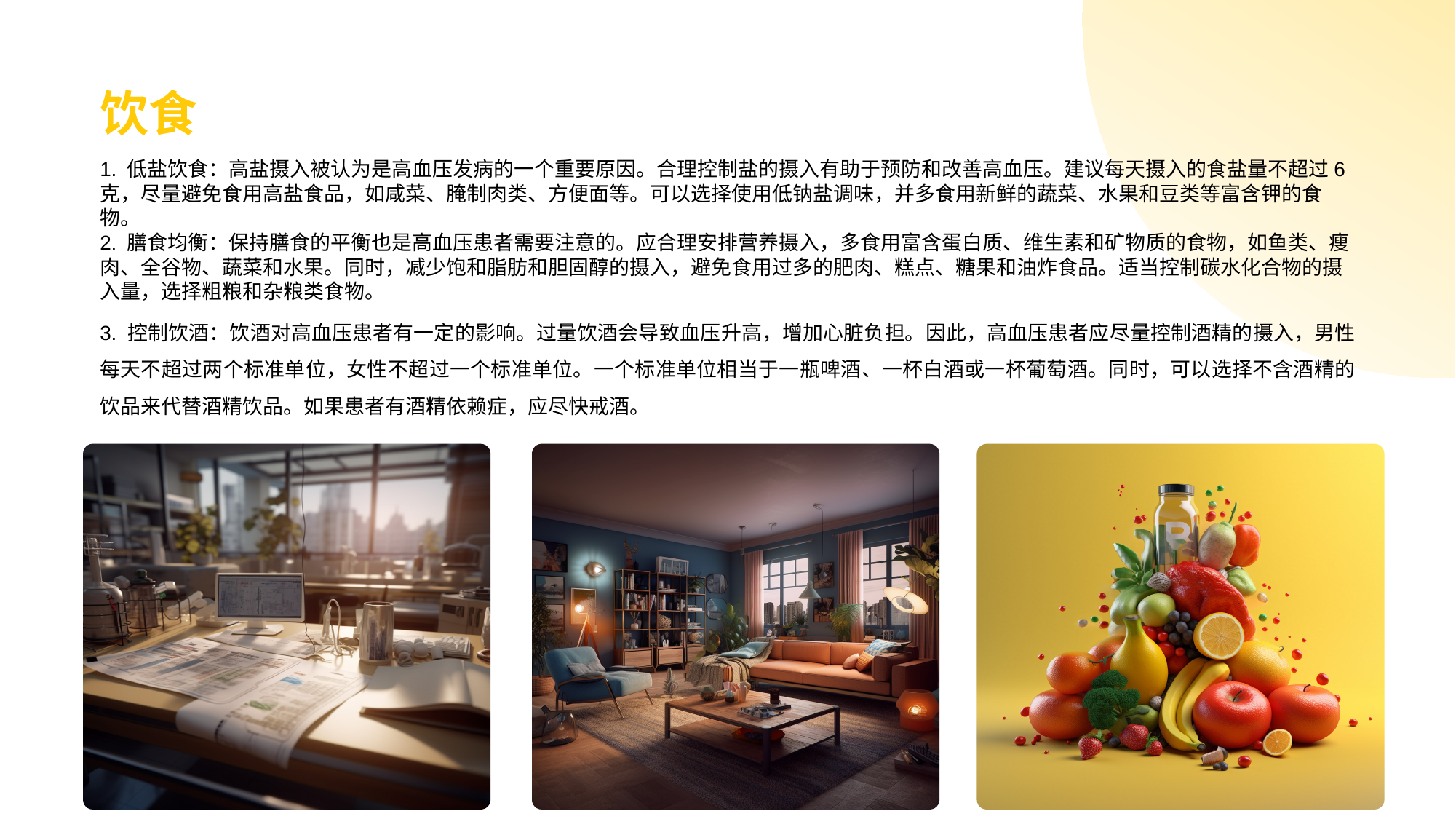

饮食
1. 低盐饮食：高盐摄入被认为是高血压发病的一个重要原因。合理控制盐的摄入有助于预防和改善高血压。建议每天摄入的食盐量不超过6克，尽量避免食用高盐食品，如咸菜、腌制肉类、方便面等。可以选择使用低钠盐调味，并多食用新鲜的蔬菜、水果和豆类等富含钾的食物。
2. 膳食均衡：保持膳食的平衡也是高血压患者需要注意的。应合理安排营养摄入，多食用富含蛋白质、维生素和矿物质的食物，如鱼类、瘦肉、全谷物、蔬菜和水果。同时，减少饱和脂肪和胆固醇的摄入，避免食用过多的肥肉、糕点、糖果和油炸食品。适当控制碳水化合物的摄入量，选择粗粮和杂粮类食物。
3. 控制饮酒：饮酒对高血压患者有一定的影响。过量饮酒会导致血压升高，增加心脏负担。因此，高血压患者应尽量控制酒精的摄入，男性每天不超过两个标准单位，女性不超过一个标准单位。一个标准单位相当于一瓶啤酒、一杯白酒或一杯葡萄酒。同时，可以选择不含酒精的饮品来代替酒精饮品。如果患者有酒精依赖症，应尽快戒酒。